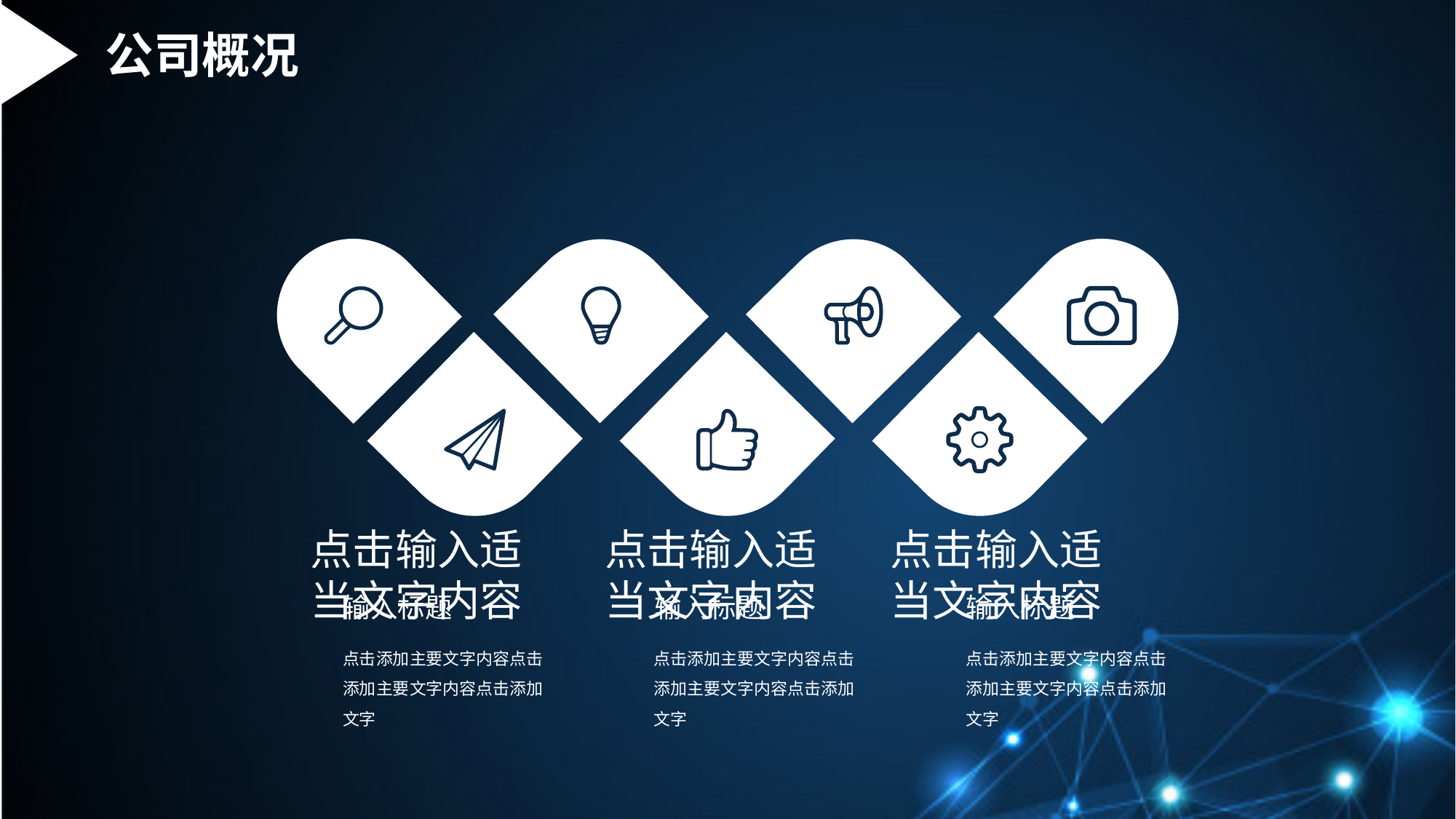

公司概况

点击输入适当文字内容
点击输入适当文字内容
点击输入适当文字内容
输入标题
点击添加主要文字内容点击添加主要文字内容点击添加文字
输入标题
点击添加主要文字内容点击添加主要文字内容点击添加文字
输入标题
点击添加主要文字内容点击添加主要文字内容点击添加文字